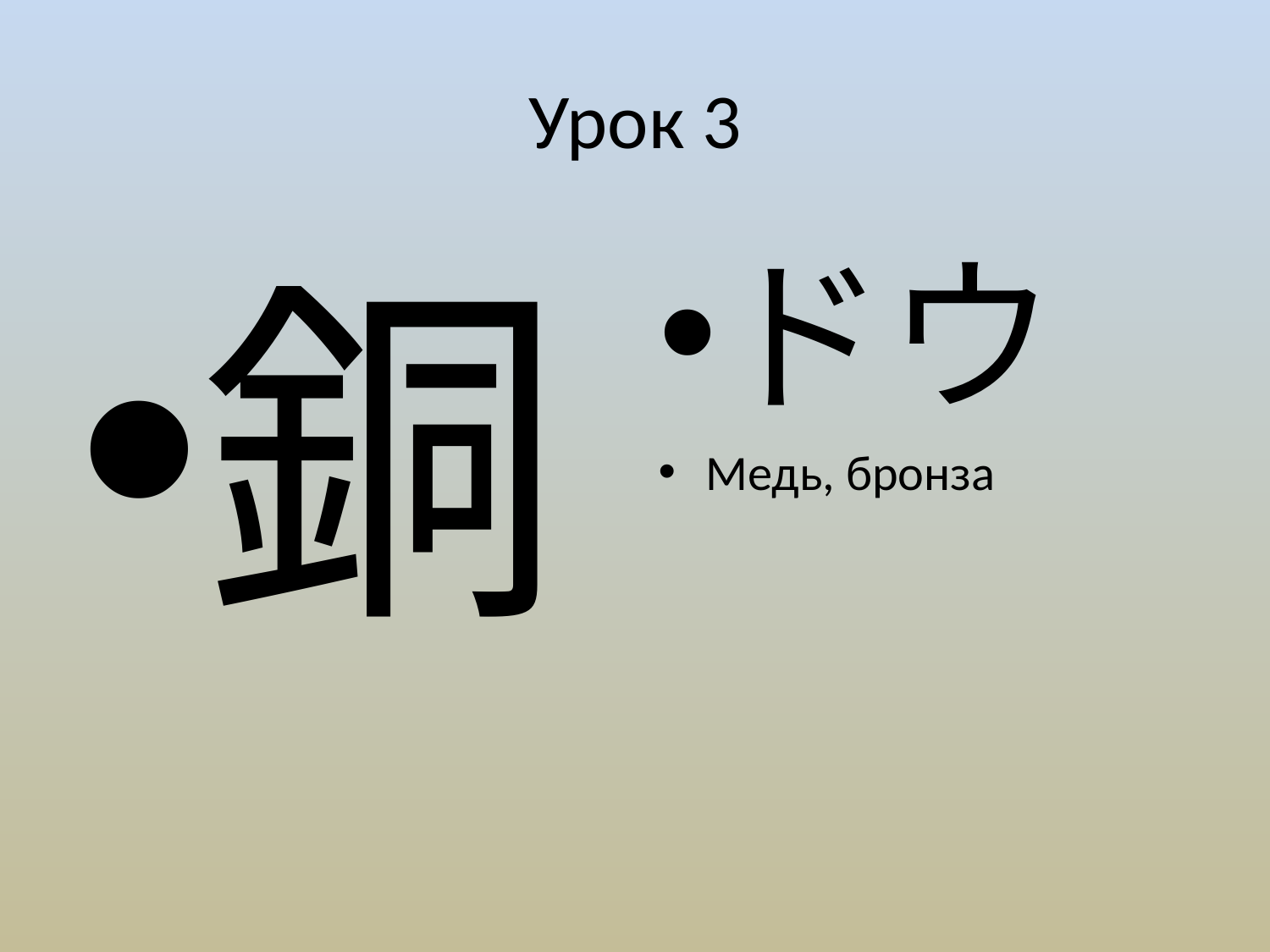

# Урок 3
銅

ドウ
Медь, бронза